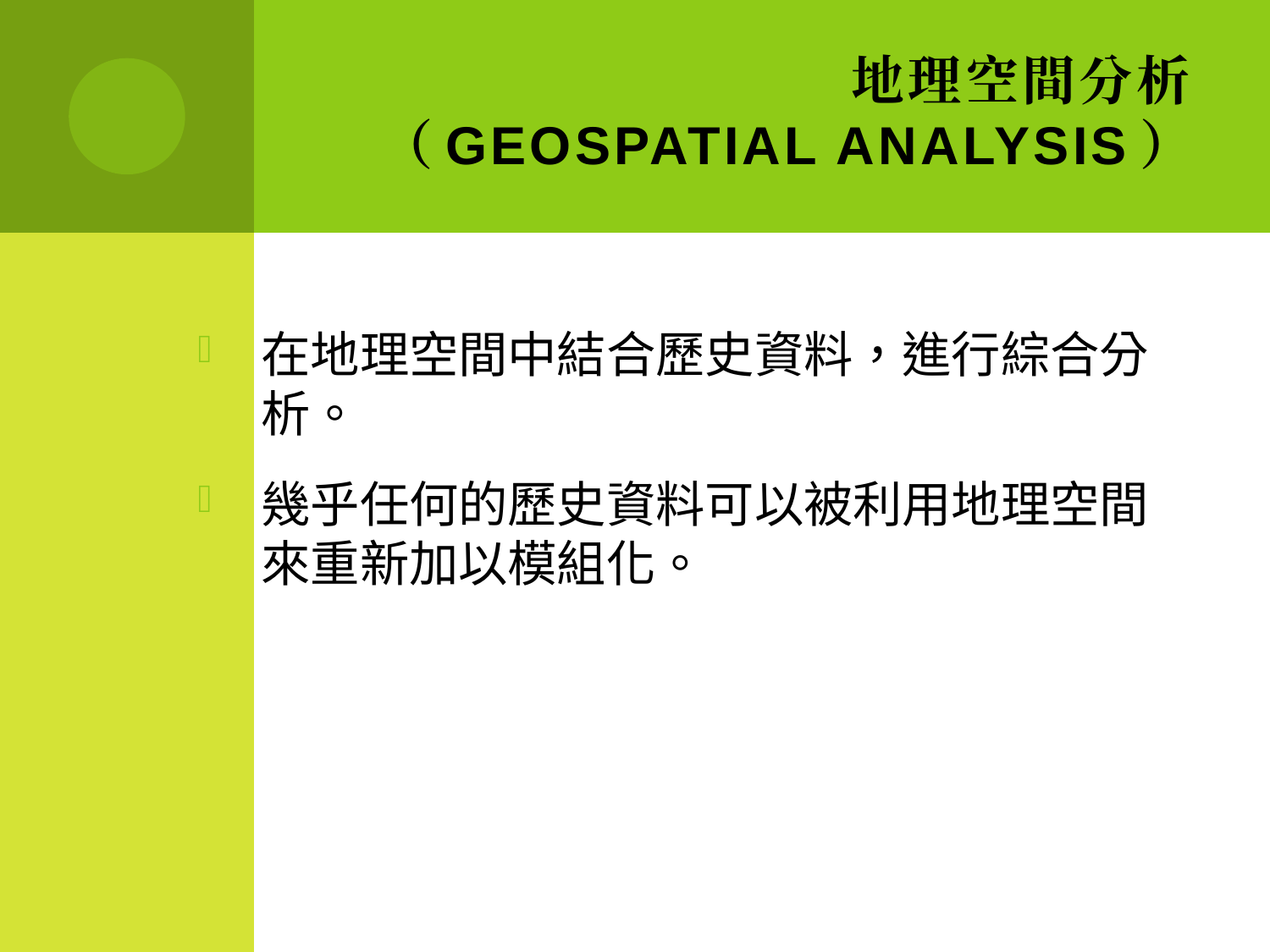

# 地理空間分析 （Geospatial Analysis）
在地理空間中結合歷史資料，進行綜合分析。
幾乎任何的歷史資料可以被利用地理空間來重新加以模組化。